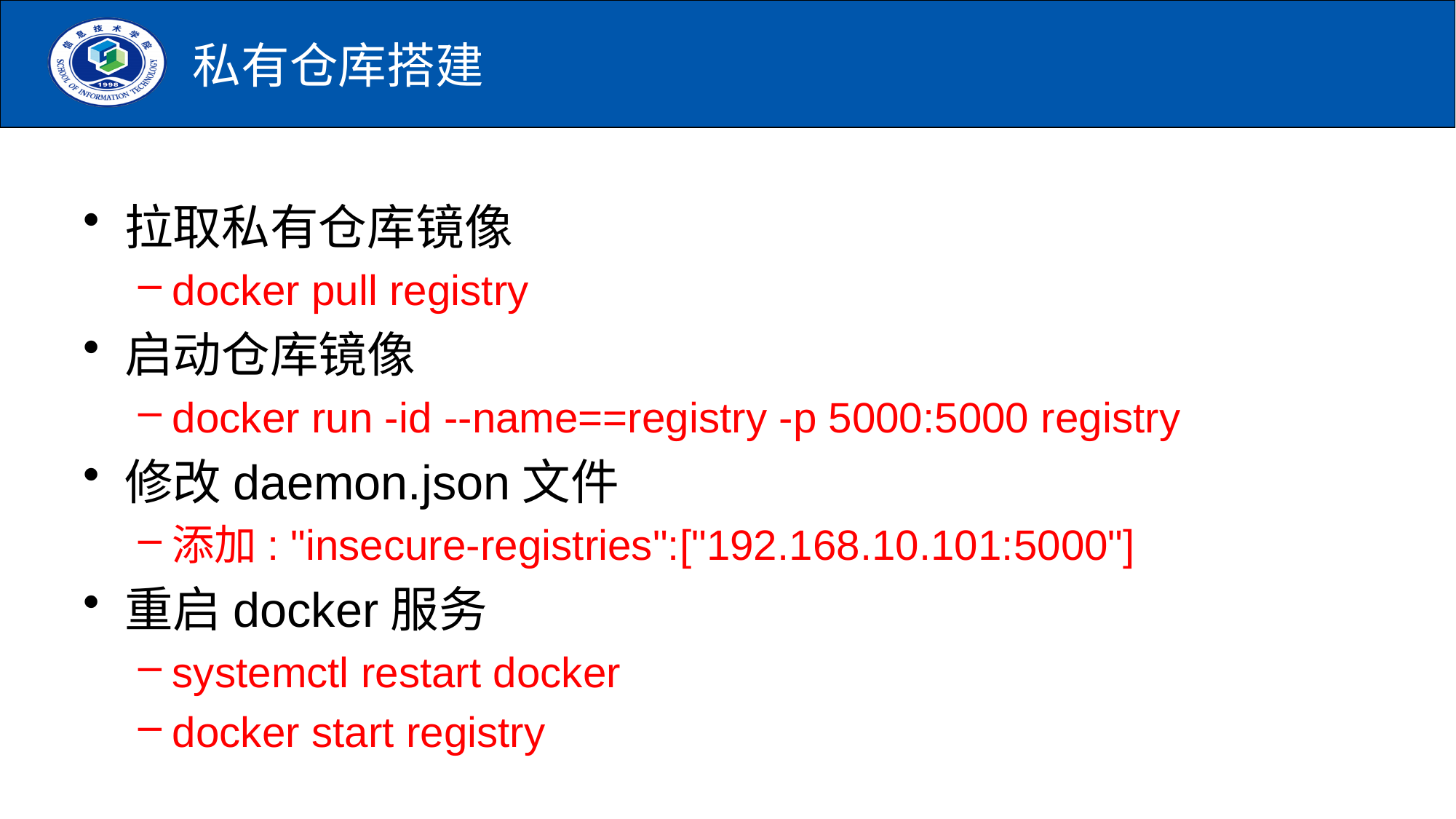

# 私有仓库搭建
拉取私有仓库镜像
docker pull registry
启动仓库镜像
docker run -id --name==registry -p 5000:5000 registry
修改daemon.json文件
添加: "insecure-registries":["192.168.10.101:5000"]
重启docker服务
systemctl restart docker
docker start registry